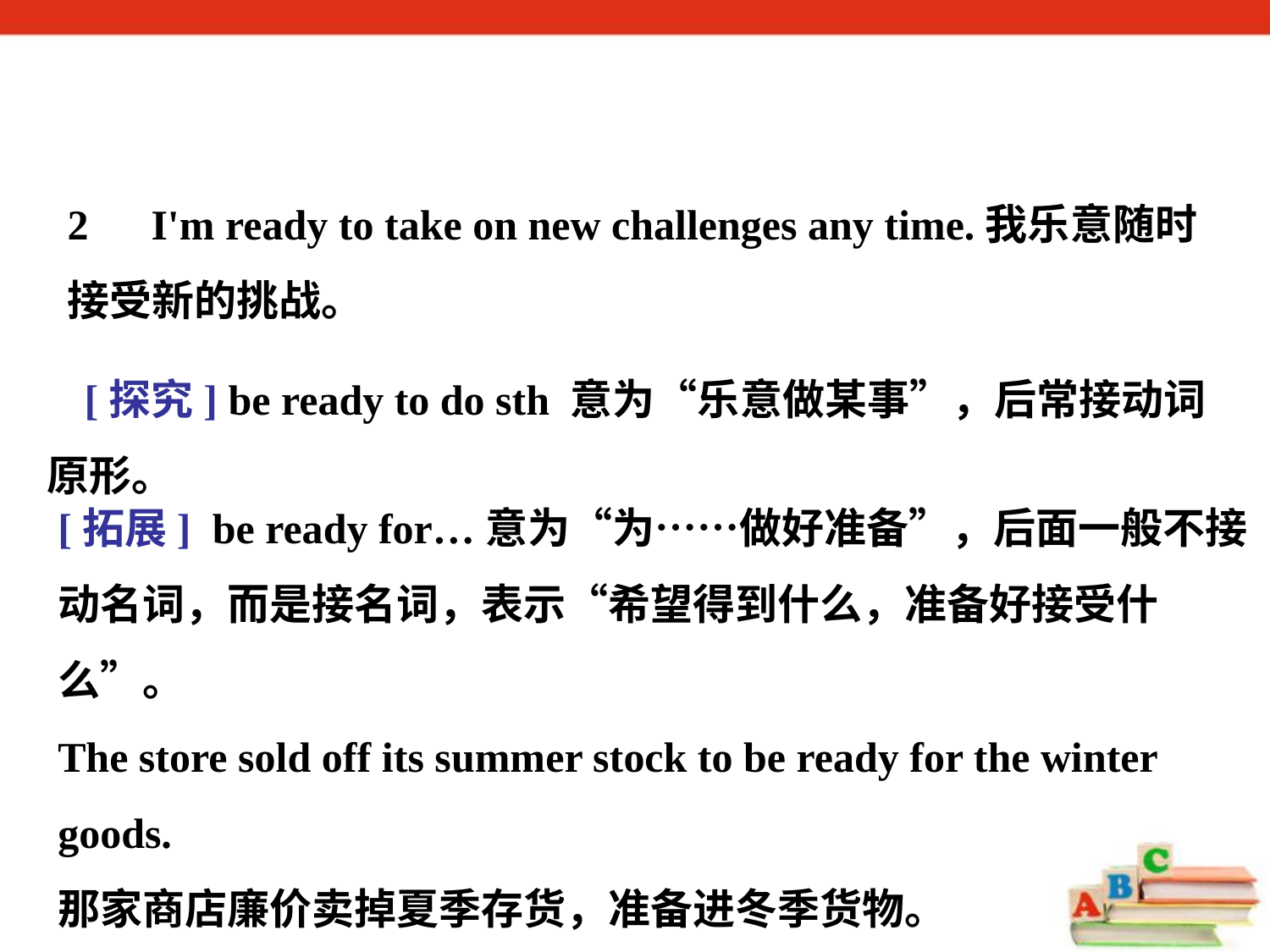

2　I'm ready to take on new challenges any time.我乐意随时接受新的挑战。
[探究] be ready to do sth 意为“乐意做某事”，后常接动词原形。
[拓展]  be ready for…意为“为……做好准备”，后面一般不接动名词，而是接名词，表示“希望得到什么，准备好接受什么”。
The store sold off its summer stock to be ready for the winter goods.
那家商店廉价卖掉夏季存货，准备进冬季货物。